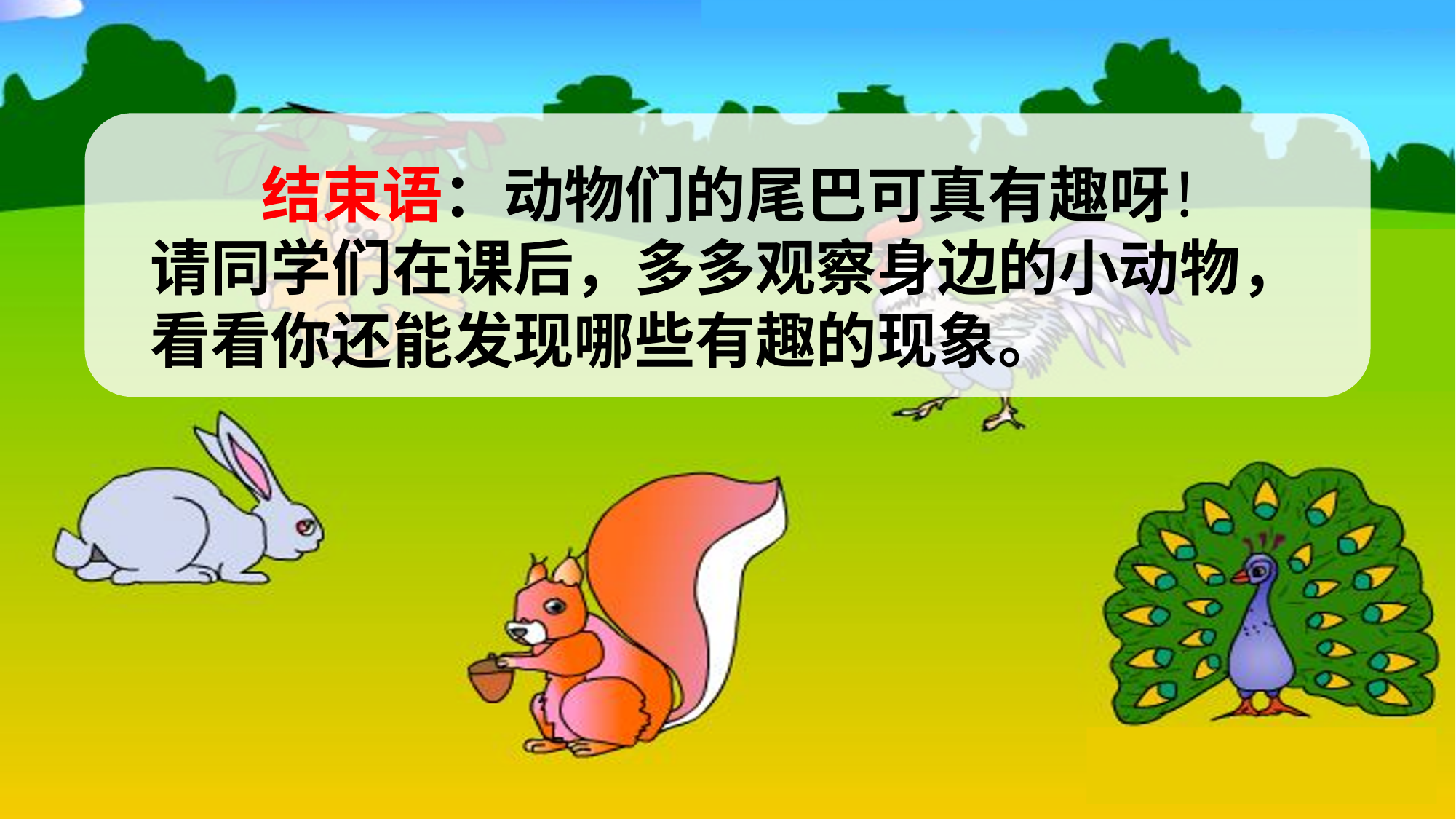

结束语：动物们的尾巴可真有趣呀！请同学们在课后，多多观察身边的小动物，看看你还能发现哪些有趣的现象。